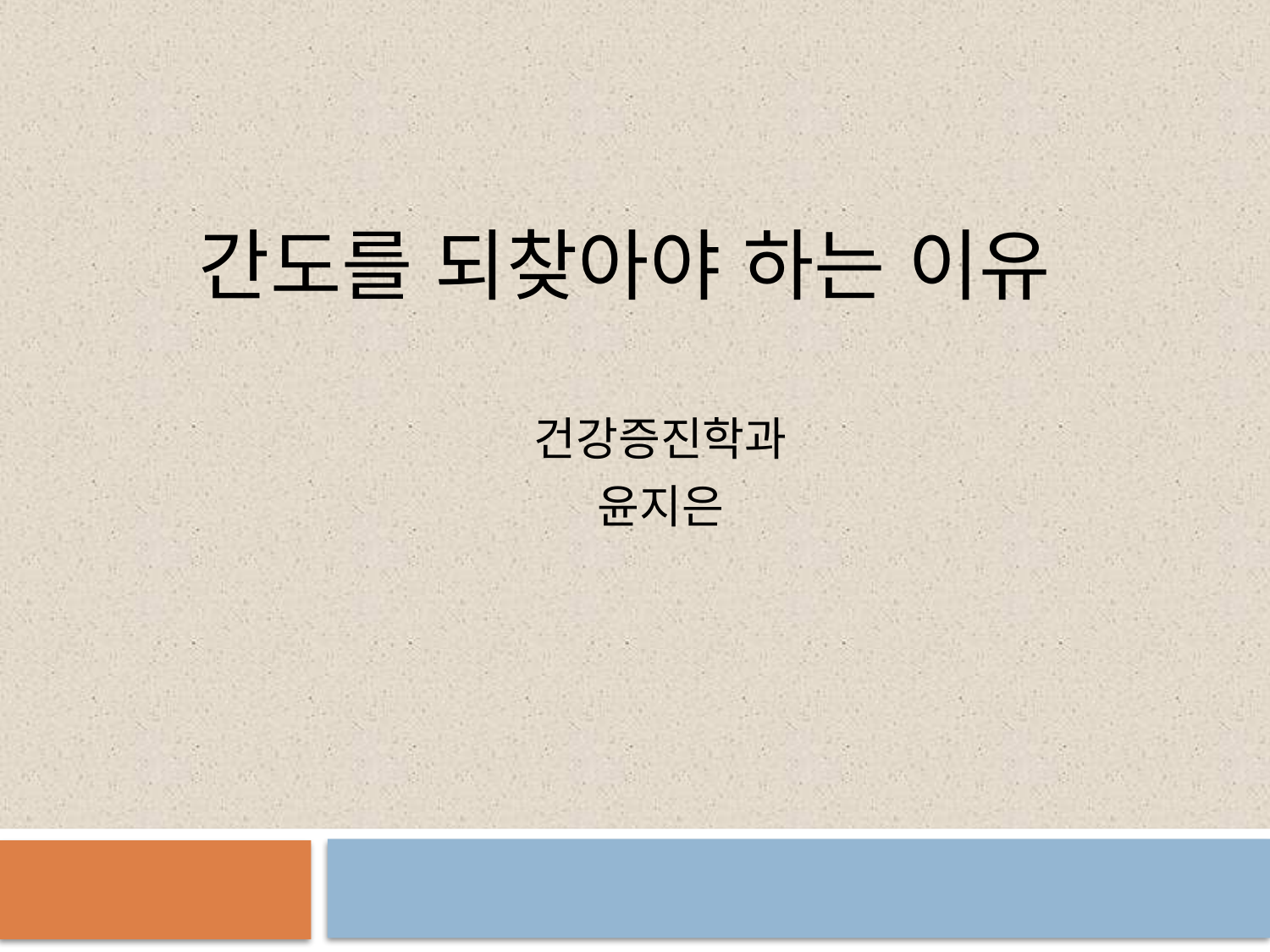

# 간도를 되찾아야 하는 이유
건강증진학과
윤지은